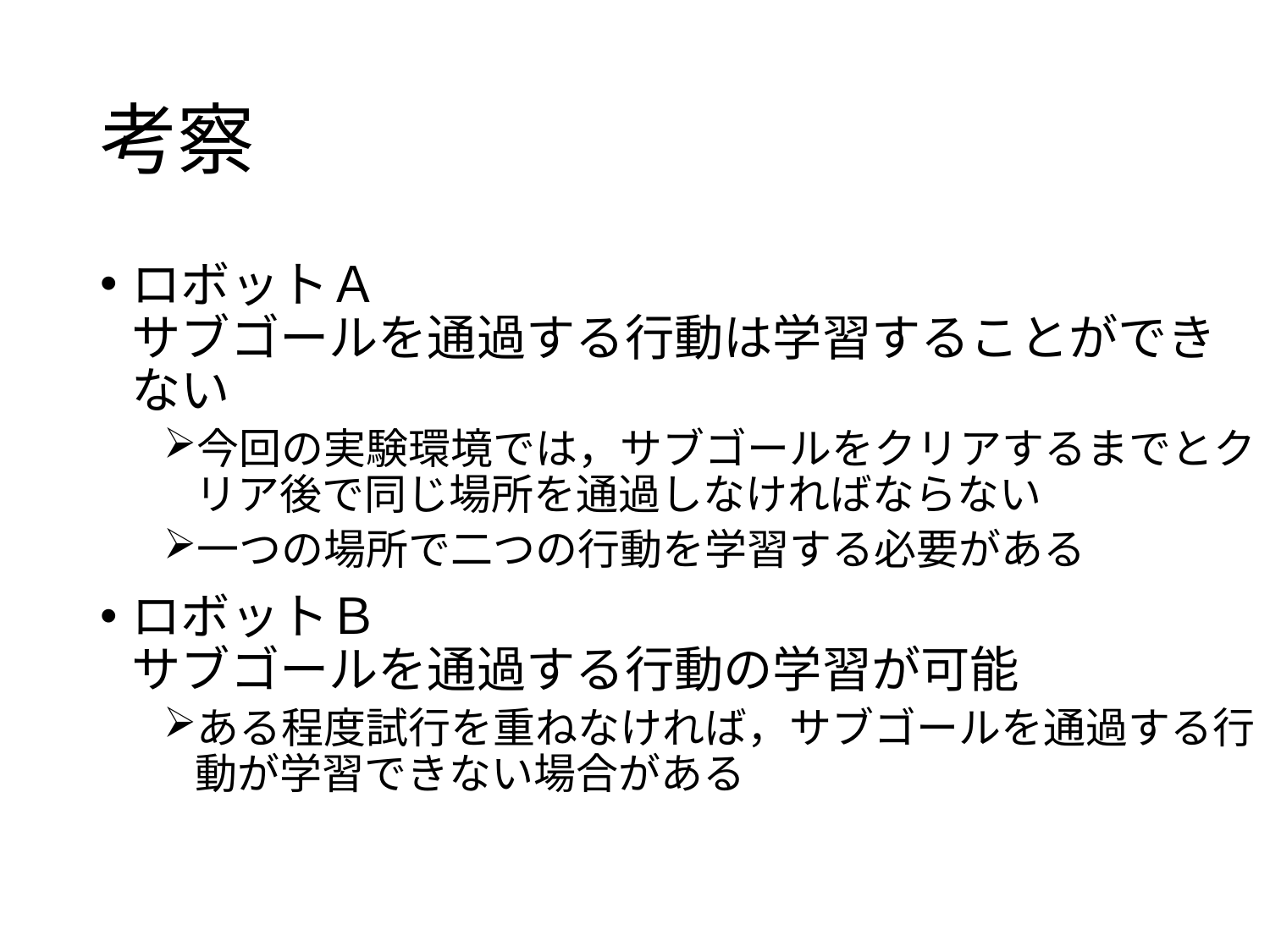

# 考察
ロボットＡ
サブゴールを通過する行動は学習することができない
今回の実験環境では，サブゴールをクリアするまでとクリア後で同じ場所を通過しなければならない
一つの場所で二つの行動を学習する必要がある
ロボットＢ
サブゴールを通過する行動の学習が可能
ある程度試行を重ねなければ，サブゴールを通過する行動が学習できない場合がある